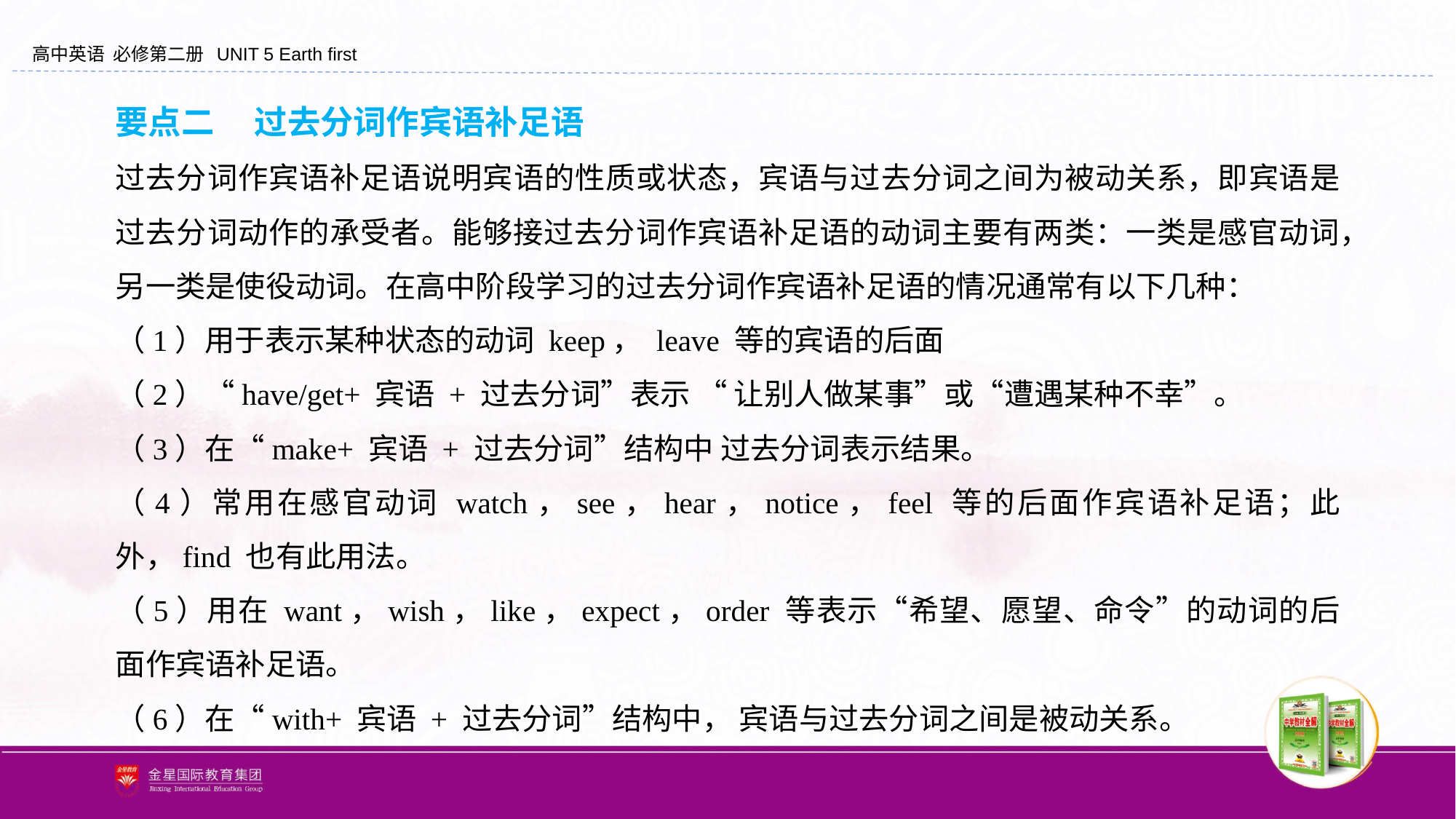

要点二 　过去分词作宾语补足语
过去分词作宾语补足语说明宾语的性质或状态，宾语与过去分词之间为被动关系，即宾语是过去分词动作的承受者。能够接过去分词作宾语补足语的动词主要有两类：一类是感官动词，另一类是使役动词。在高中阶段学习的过去分词作宾语补足语的情况通常有以下几种：
（1）用于表示某种状态的动词 keep， leave 等的宾语的后面
（2）“have/get+ 宾语 + 过去分词”表示 “ 让别人做某事”或“遭遇某种不幸”。
（3）在“make+ 宾语 + 过去分词”结构中 过去分词表示结果。
（4）常用在感官动词 watch，see，hear，notice，feel 等的后面作宾语补足语；此外，find 也有此用法。
（5）用在 want，wish，like，expect，order 等表示“希望、愿望、命令”的动词的后面作宾语补足语。
（6）在“with+ 宾语 + 过去分词”结构中， 宾语与过去分词之间是被动关系。